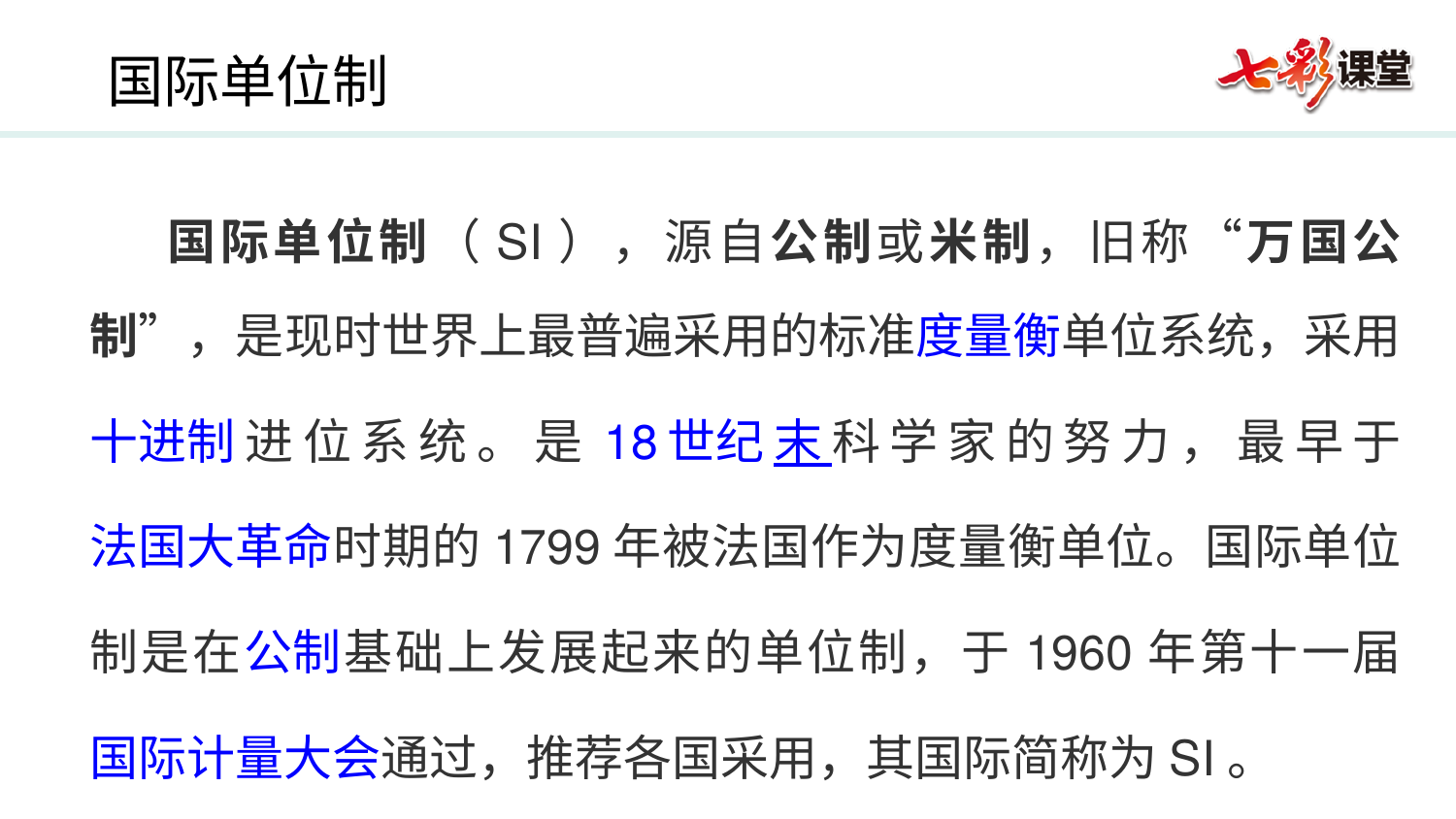

国际单位制
    国际单位制（SI），源自公制或米制，旧称“万国公制”，是现时世界上最普遍采用的标准度量衡单位系统，采用十进制进位系统。是18世纪末科学家的努力，最早于法国大革命时期的1799年被法国作为度量衡单位。国际单位制是在公制基础上发展起来的单位制，于1960年第十一届国际计量大会通过，推荐各国采用，其国际简称为SI。